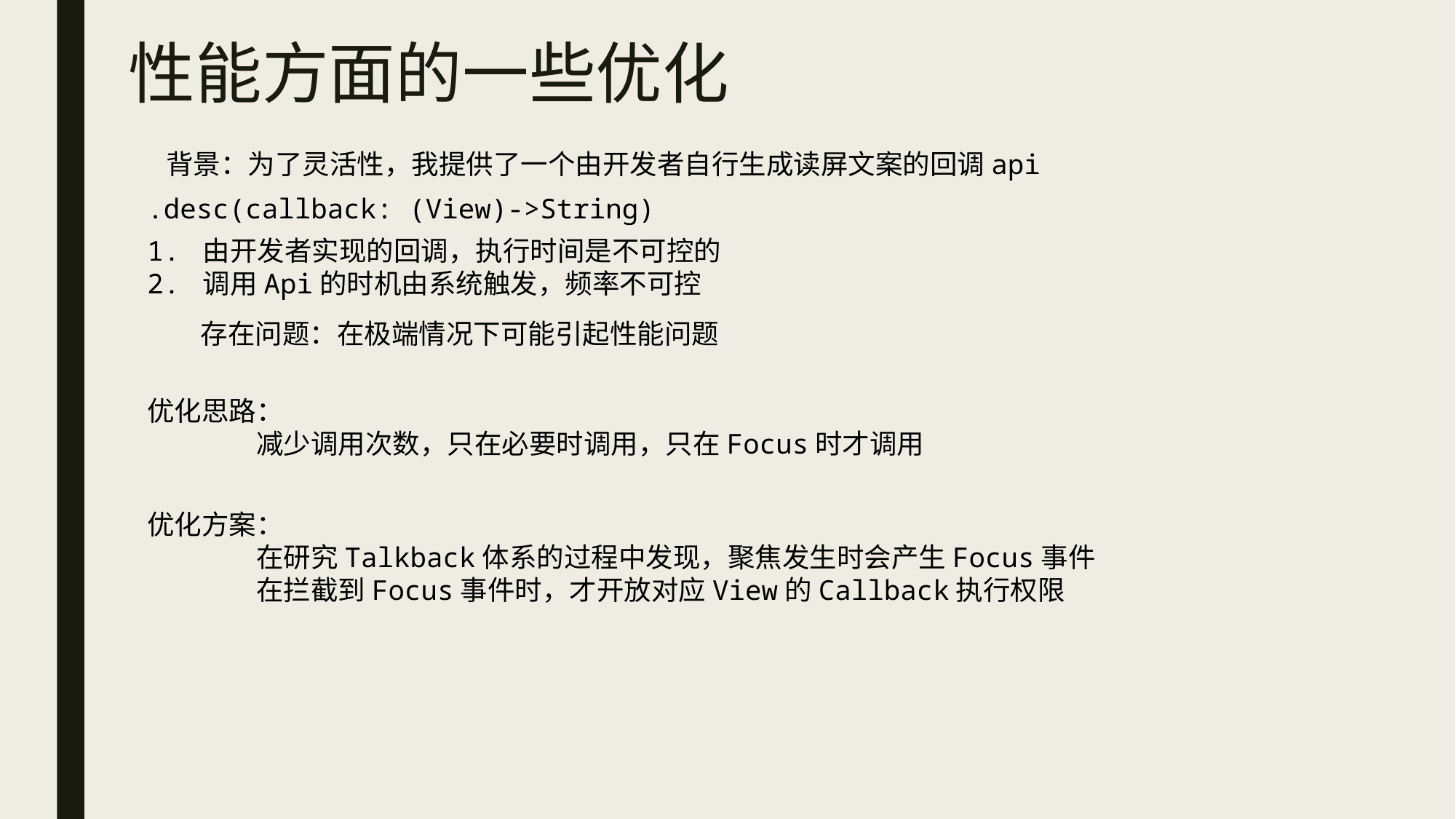

# 性能方面的一些优化
	背景：为了灵活性，我提供了一个由开发者自行生成读屏文案的回调api
.desc(callback: (View)->String)

1. 由开发者实现的回调，执行时间是不可控的
2. 调用Api的时机由系统触发，频率不可控
	存在问题：在极端情况下可能引起性能问题

优化思路：
	减少调用次数，只在必要时调用，只在Focus时才调用
优化方案：
	在研究Talkback体系的过程中发现，聚焦发生时会产生Focus事件
	在拦截到Focus事件时，才开放对应View的Callback执行权限